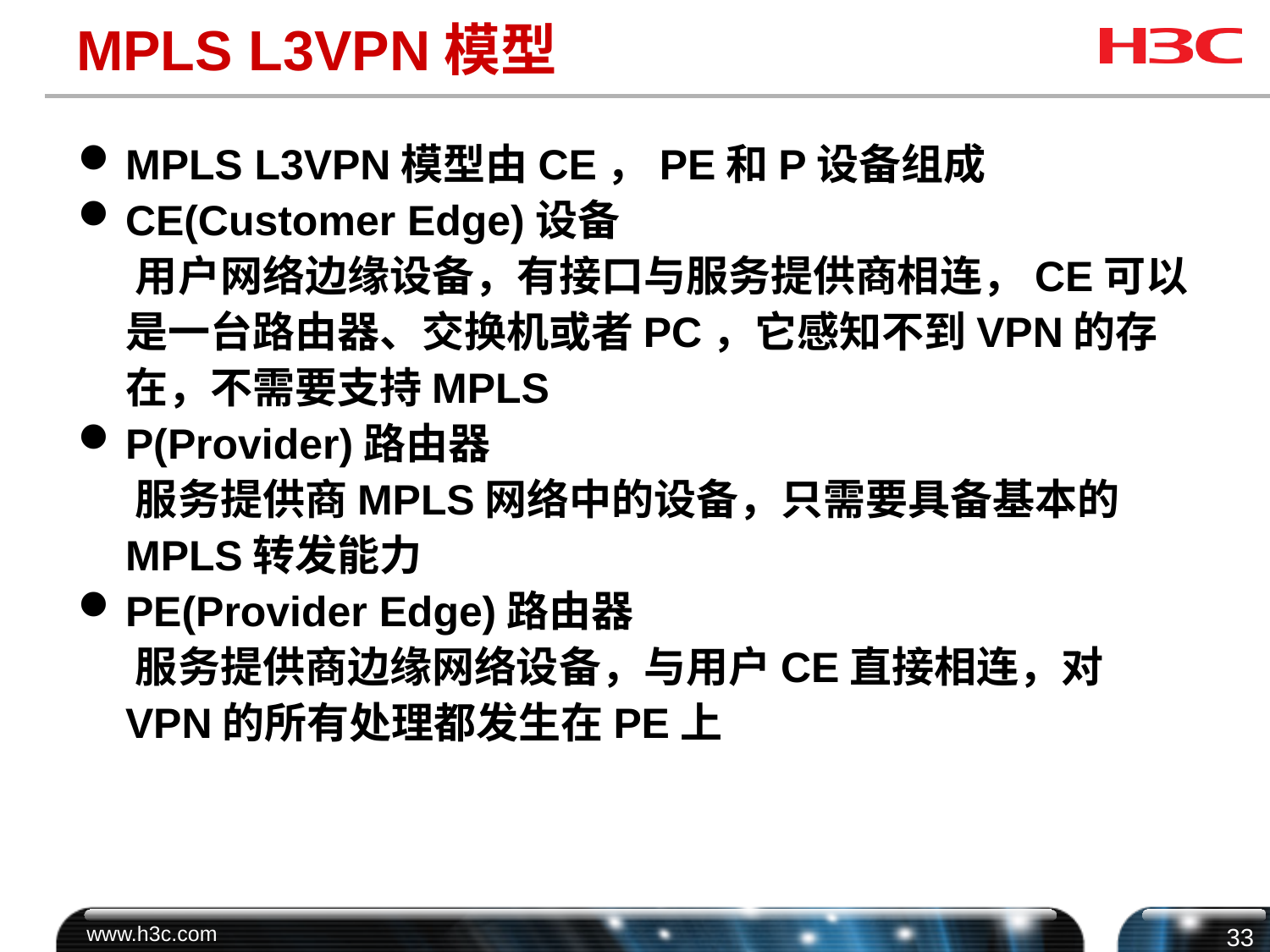

# MPLS L3VPN模型
MPLS L3VPN模型由CE，PE和P设备组成
CE(Customer Edge)设备
     用户网络边缘设备，有接口与服务提供商相连，CE可以是一台路由器、交换机或者PC，它感知不到VPN的存在，不需要支持MPLS
P(Provider)路由器
     服务提供商MPLS网络中的设备，只需要具备基本的MPLS转发能力
PE(Provider Edge)路由器
     服务提供商边缘网络设备，与用户CE直接相连，对VPN的所有处理都发生在PE上